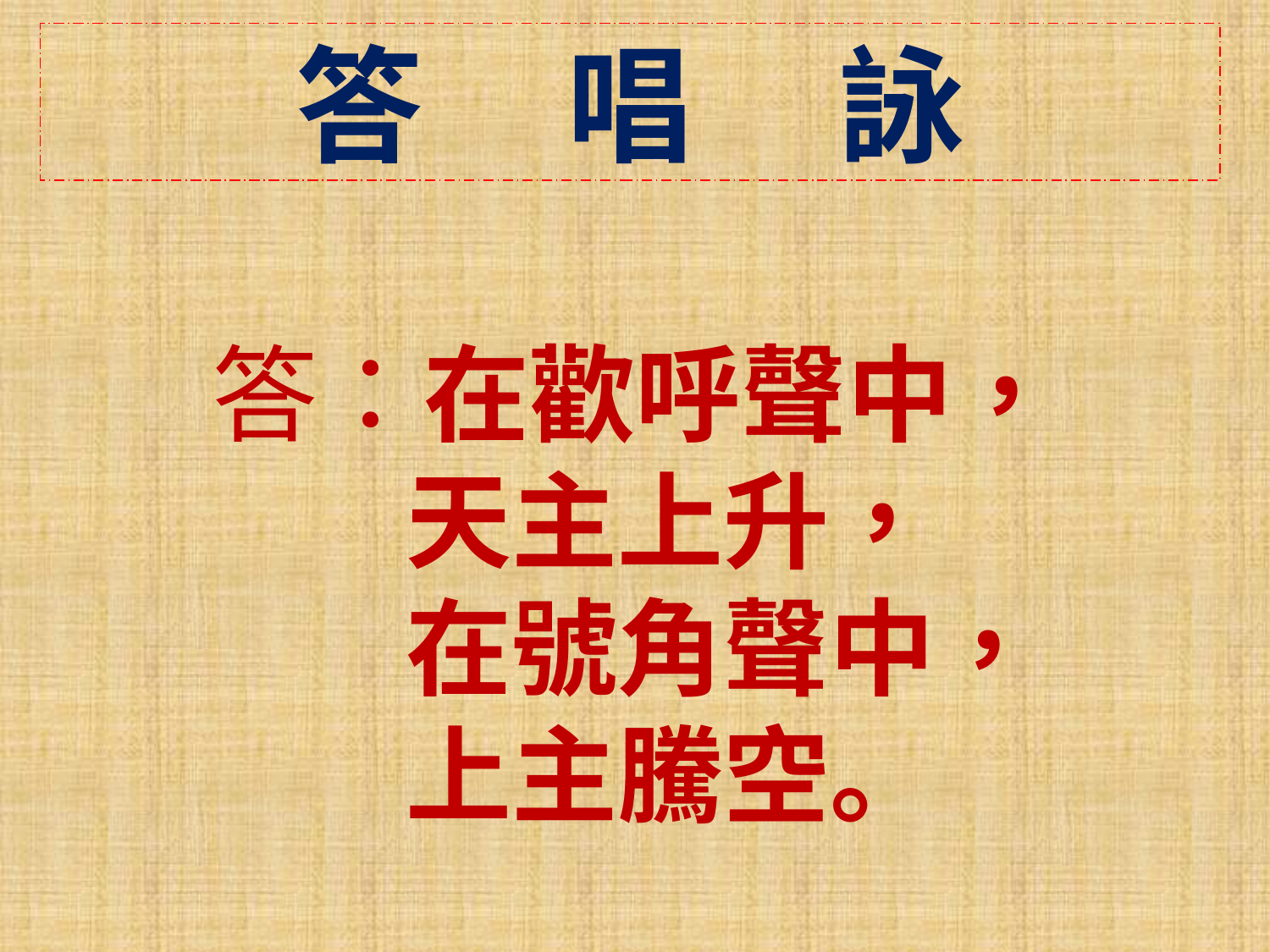

答     唱     詠
答：在歡呼聲中，
       天主上升，
       在號角聲中，
       上主騰空。